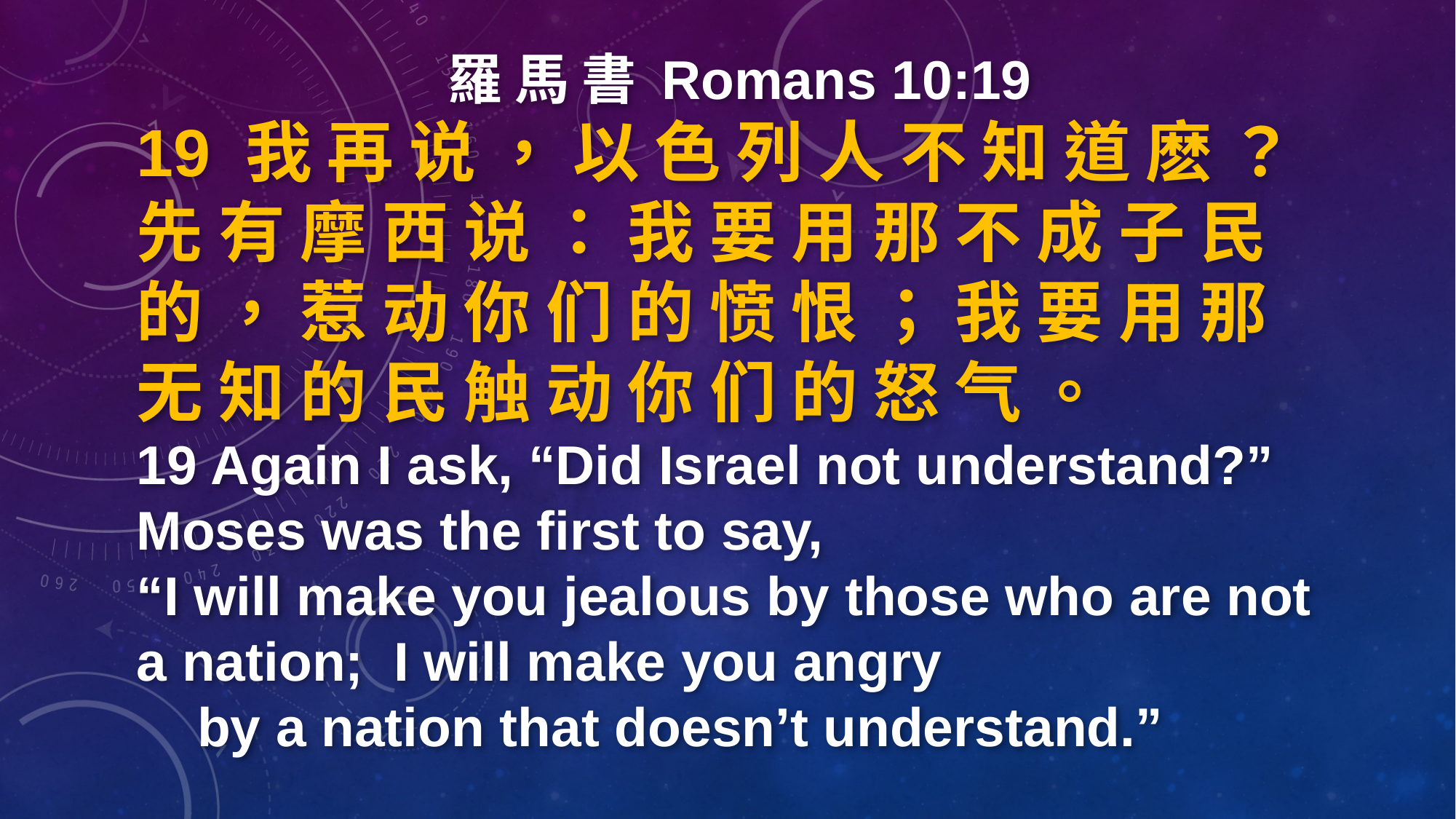

羅 馬 書 Romans 10:19
19 我 再 说 ， 以 色 列 人 不 知 道 麽 ？ 先 有 摩 西 说 ： 我 要 用 那 不 成 子 民 的 ， 惹 动 你 们 的 愤 恨 ； 我 要 用 那 无 知 的 民 触 动 你 们 的 怒 气 。
19 Again I ask, “Did Israel not understand?” Moses was the first to say,
“I will make you jealous by those who are not a nation;  I will make you angry
    by a nation that doesn’t understand.”